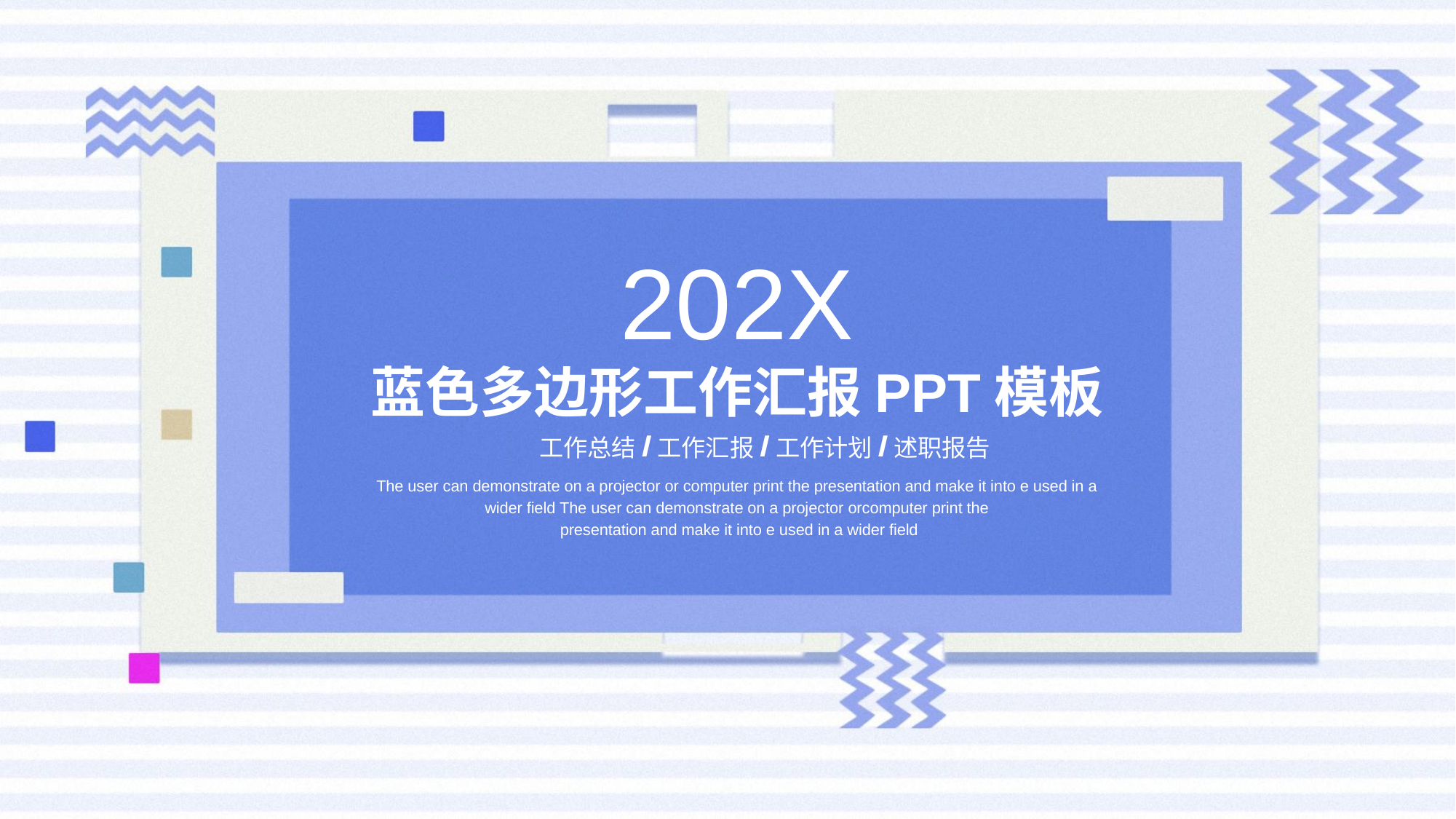

202X
蓝色多边形工作汇报PPT模板
工作总结/工作汇报/工作计划/述职报告
The user can demonstrate on a projector or computer print the presentation and make it into e used in a wider field The user can demonstrate on a projector orcomputer print the
 presentation and make it into e used in a wider field